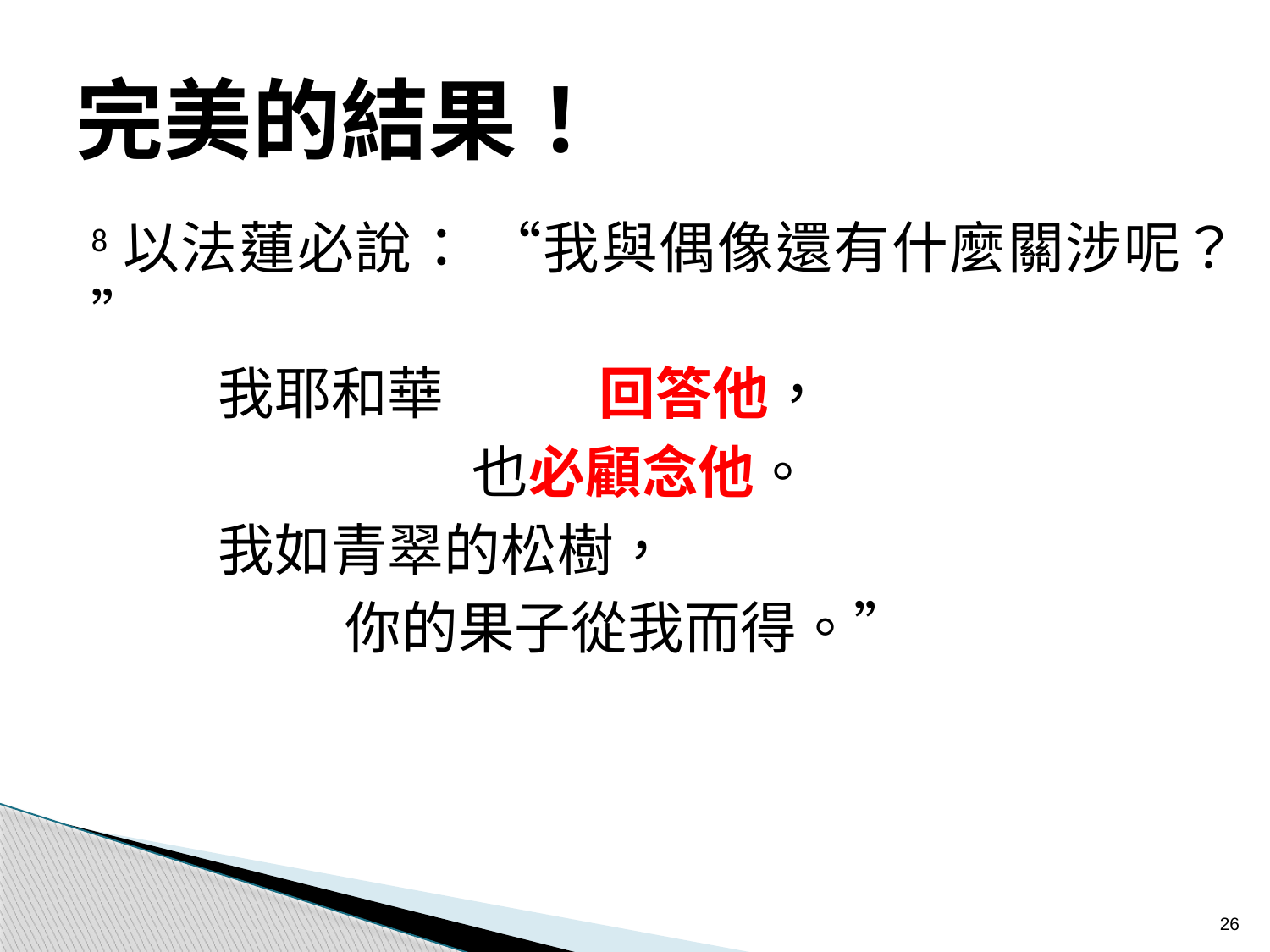

# 完美的結果！
8以法蓮必說：	“我與偶像還有什麼關涉呢？”
	我耶和華		回答他，
			也必顧念他。
	我如青翠的松樹，
		你的果子從我而得。”

26